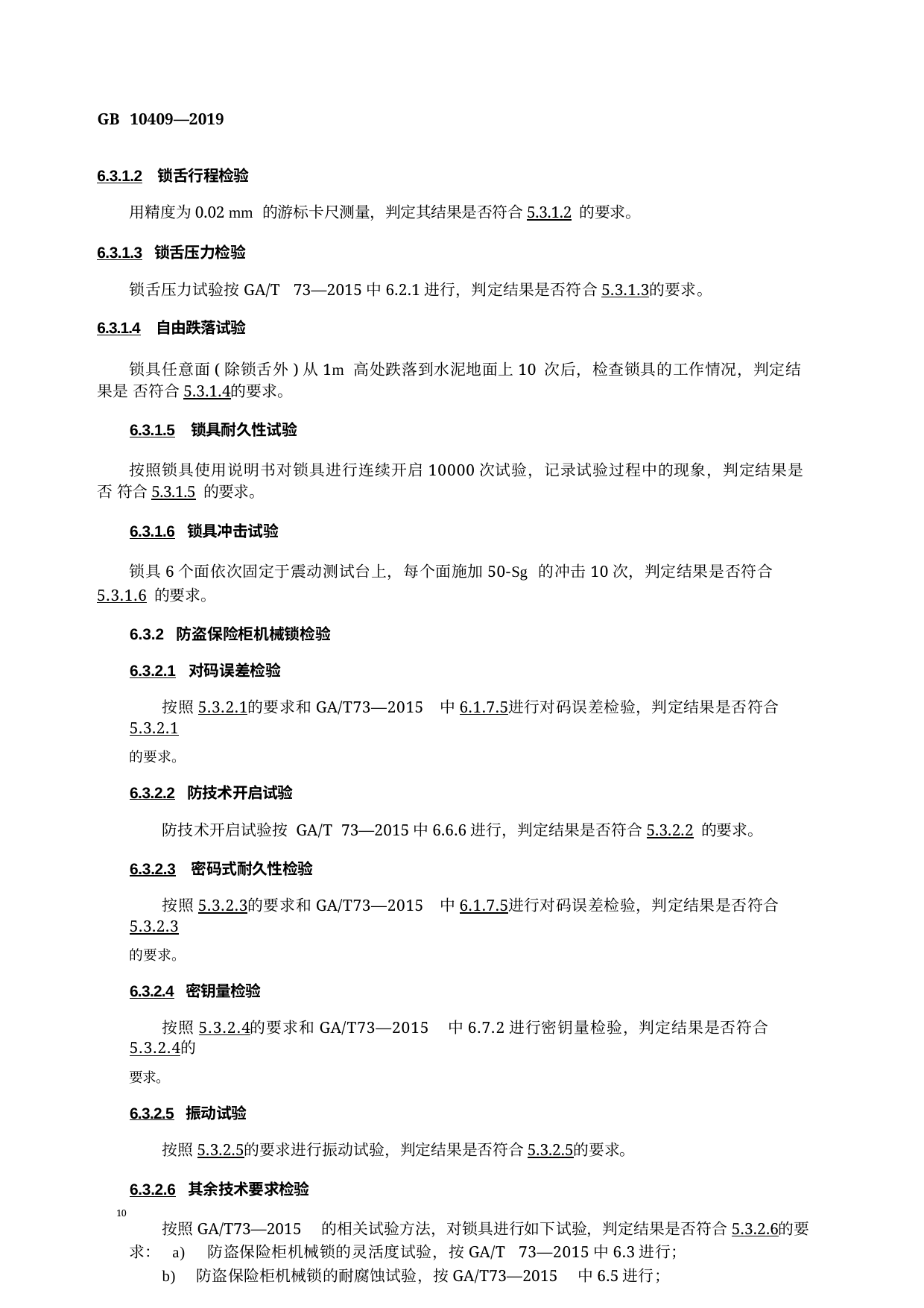

GB 10409—2019

6.3.1.2 锁舌行程检验
用精度为0.02 mm 的游标卡尺测量，判定其结果是否符合5.3.1.2 的要求。
6.3.1.3  锁舌压力检验
锁舌压力试验按GA/T  73—2015中6.2.1进行，判定结果是否符合5.3.1.3的要求。
6.3.1.4  自由跌落试验
锁具任意面(除锁舌外)从1m 高处跌落到水泥地面上10 次后，检查锁具的工作情况，判定结果是 否符合5.3.1.4的要求。
6.3.1.5 锁具耐久性试验
按照锁具使用说明书对锁具进行连续开启10000次试验，记录试验过程中的现象，判定结果是否 符合5.3.1.5 的要求。
6.3.1.6  锁具冲击试验
锁具6个面依次固定于震动测试台上，每个面施加50-Sg 的冲击10次，判定结果是否符合5.3.1.6 的要求。
6.3.2  防盗保险柜机械锁检验
6.3.2.1 对码误差检验
按照5.3.2.1的要求和GA/T73—2015   中6.1.7.5进行对码误差检验，判定结果是否符合5.3.2.1
的要求。
6.3.2.2  防技术开启试验
防技术开启试验按 GA/T  73—2015中6.6.6进行，判定结果是否符合5.3.2.2 的要求。
6.3.2.3 密码式耐久性检验
按照5.3.2.3的要求和GA/T73—2015   中6.1.7.5进行对码误差检验，判定结果是否符合5.3.2.3
的要求。
6.3.2.4  密钥量检验
按照5.3.2.4的要求和GA/T73—2015   中6.7.2进行密钥量检验，判定结果是否符合5.3.2.4的
要求。
6.3.2.5  振动试验
按照5.3.2.5的要求进行振动试验，判定结果是否符合5.3.2.5的要求。
6.3.2.6  其余技术要求检验
按照GA/T73—2015  的相关试验方法，对锁具进行如下试验，判定结果是否符合5.3.2.6的要求：  a)    防盗保险柜机械锁的灵活度试验，按GA/T  73—2015中6.3进行；

b)    防盗保险柜机械锁的耐腐蚀试验，按GA/T73—2015  中6.5进行；

10